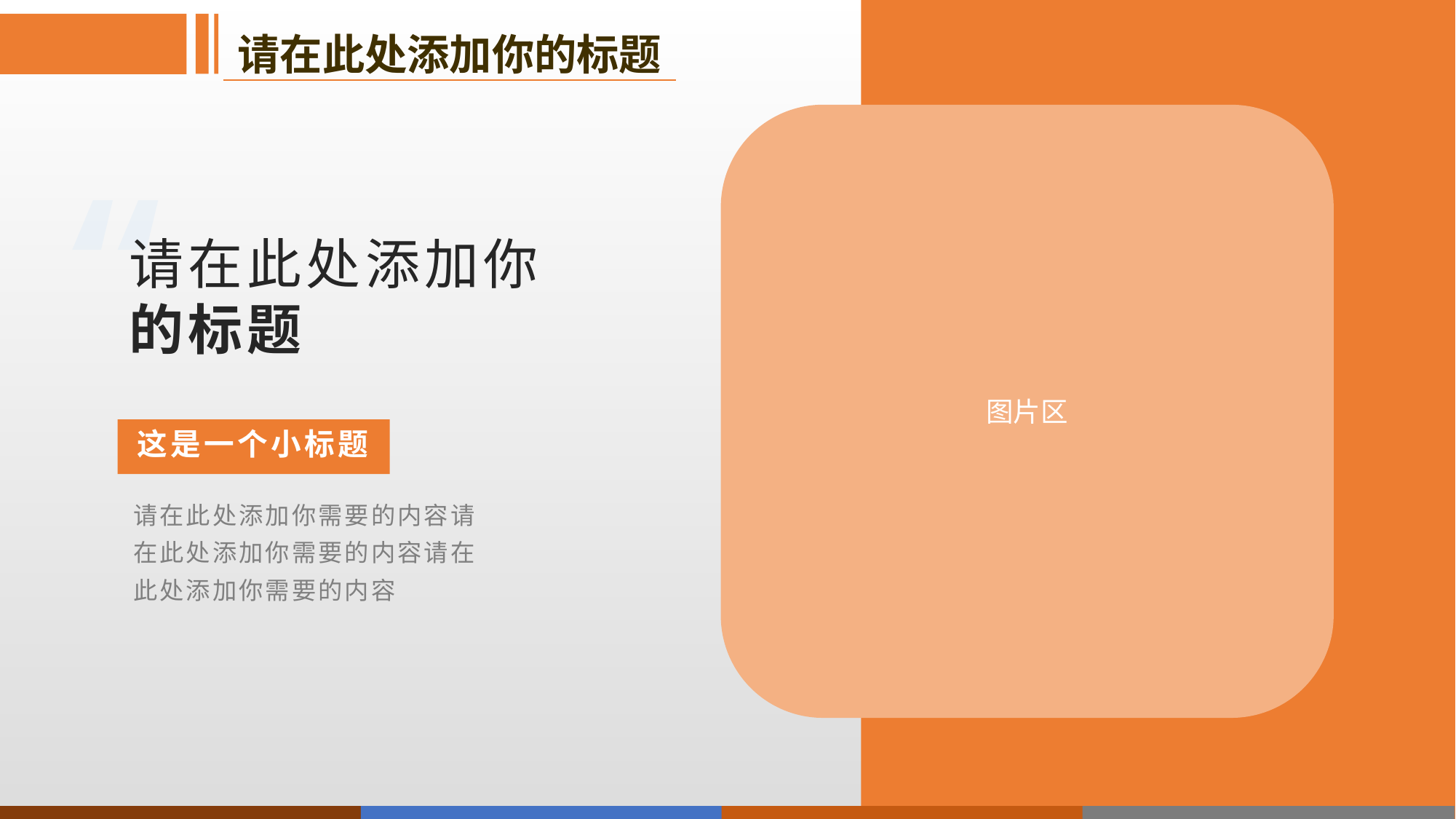

请在此处添加你的标题
图片区
这是一个副标题
这是一个副标题

请在此处添加你
的标题

这是一个小标题
请在此处添加你需要的内容请在此处添加你需要的内容请在此处添加你需要的内容